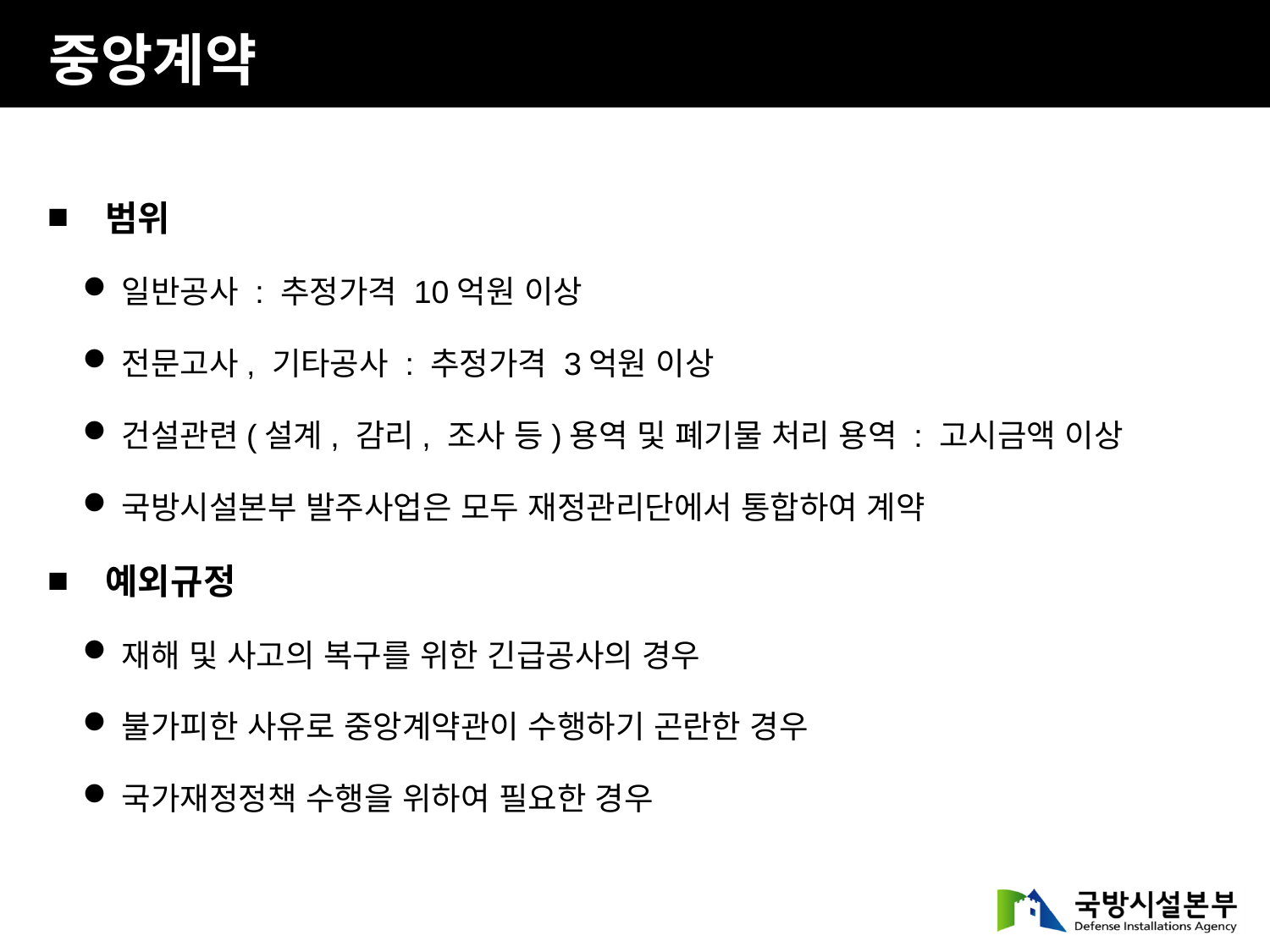

중앙계약
 범위
일반공사 : 추정가격 10억원 이상
전문고사, 기타공사 : 추정가격 3억원 이상
건설관련(설계, 감리, 조사 등)용역 및 폐기물 처리 용역 : 고시금액 이상
국방시설본부 발주사업은 모두 재정관리단에서 통합하여 계약
 예외규정
재해 및 사고의 복구를 위한 긴급공사의 경우
불가피한 사유로 중앙계약관이 수행하기 곤란한 경우
국가재정정책 수행을 위하여 필요한 경우